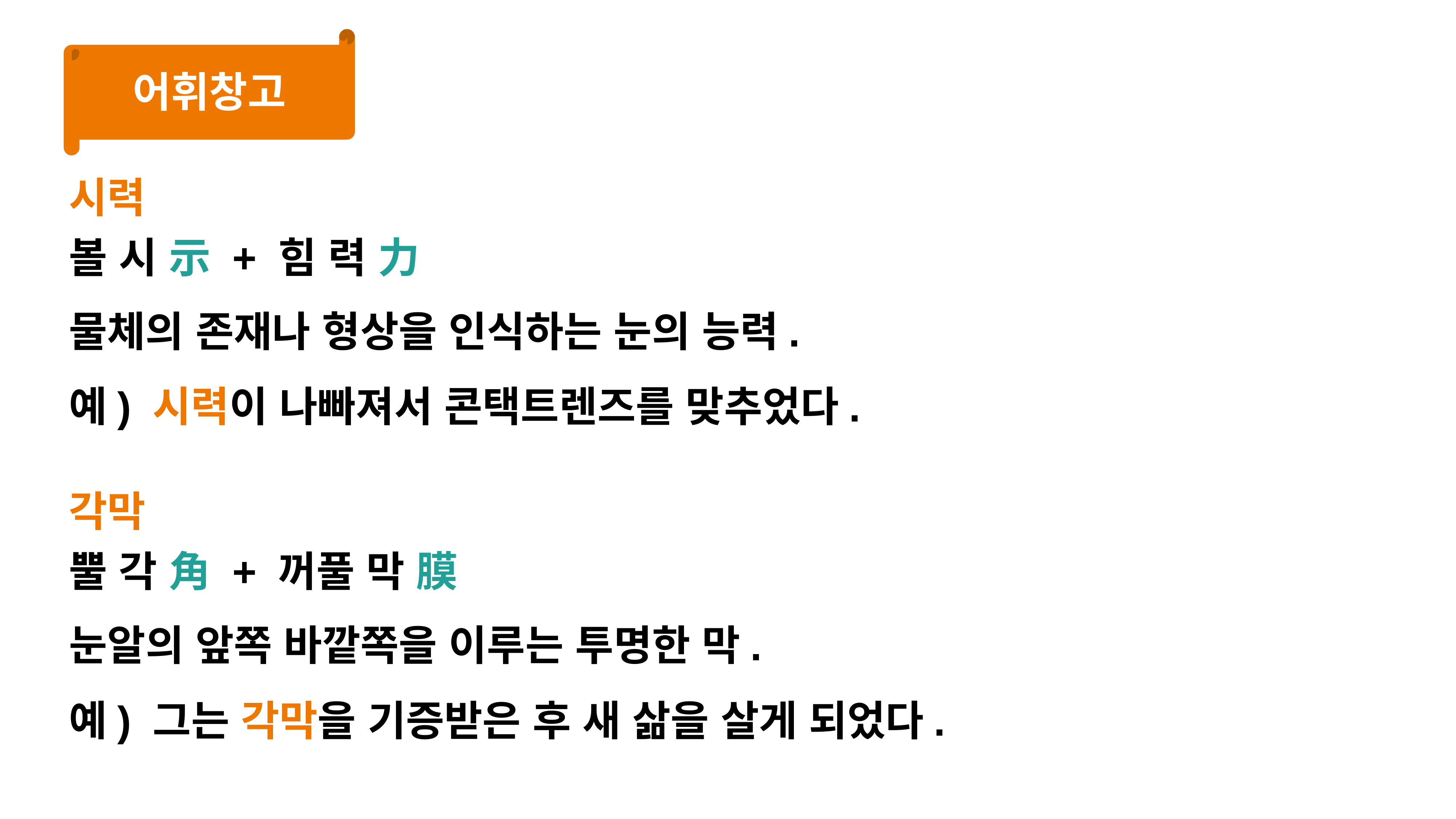

어휘창고
시력
볼 시 示 + 힘 력 力
물체의 존재나 형상을 인식하는 눈의 능력.
예) 시력이 나빠져서 콘택트렌즈를 맞추었다.
각막
뿔 각 角 + 꺼풀 막 膜
눈알의 앞쪽 바깥쪽을 이루는 투명한 막.
예) 그는 각막을 기증받은 후 새 삶을 살게 되었다.